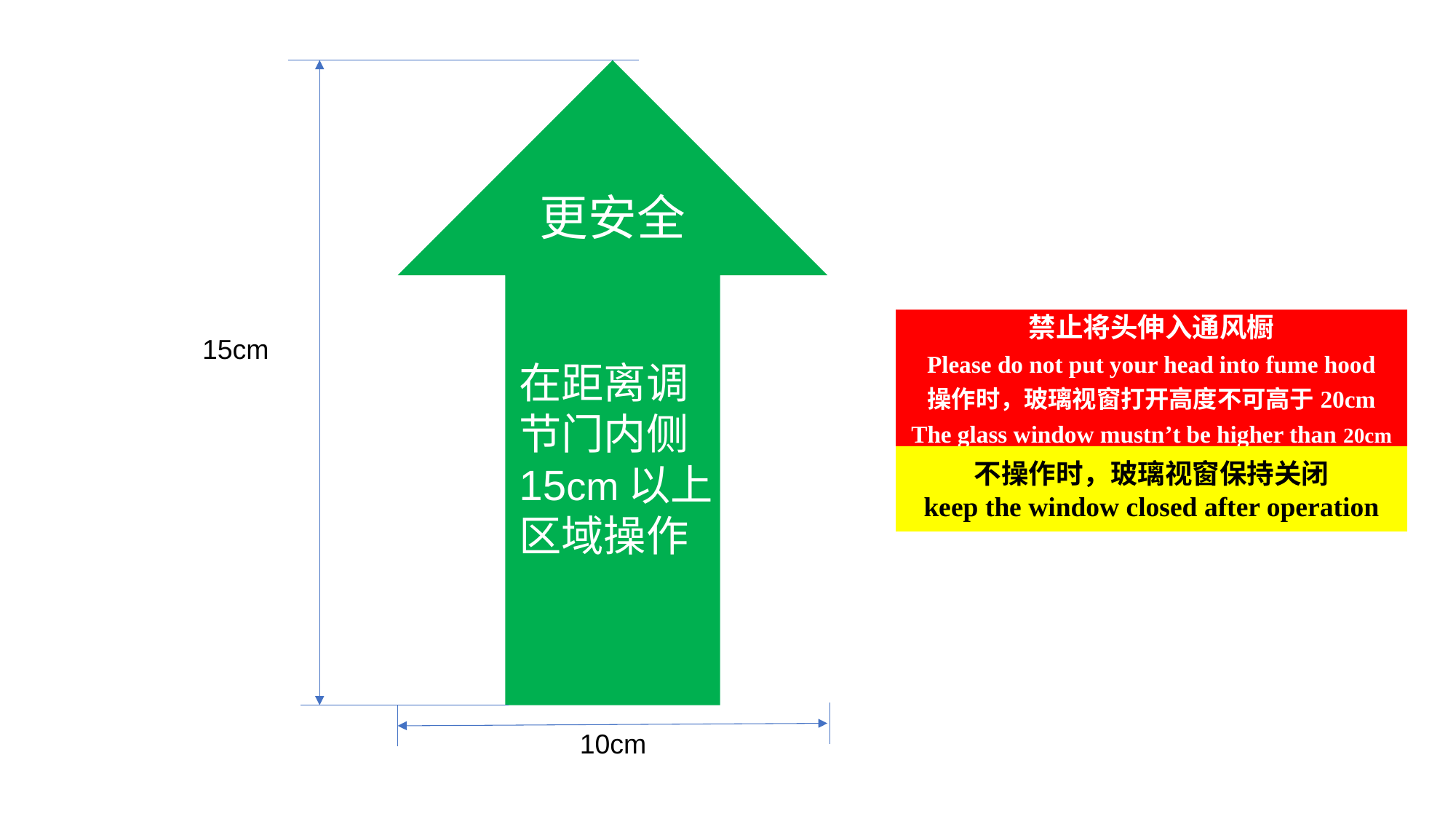

更安全
禁止将头伸入通风橱
Please do not put your head into fume hood
操作时，玻璃视窗打开高度不可高于20cm
The glass window mustn’t be higher than 20cm
不操作时，玻璃视窗保持关闭
keep the window closed after operation
15cm
在距离调节门内侧15cm以上区域操作
10cm